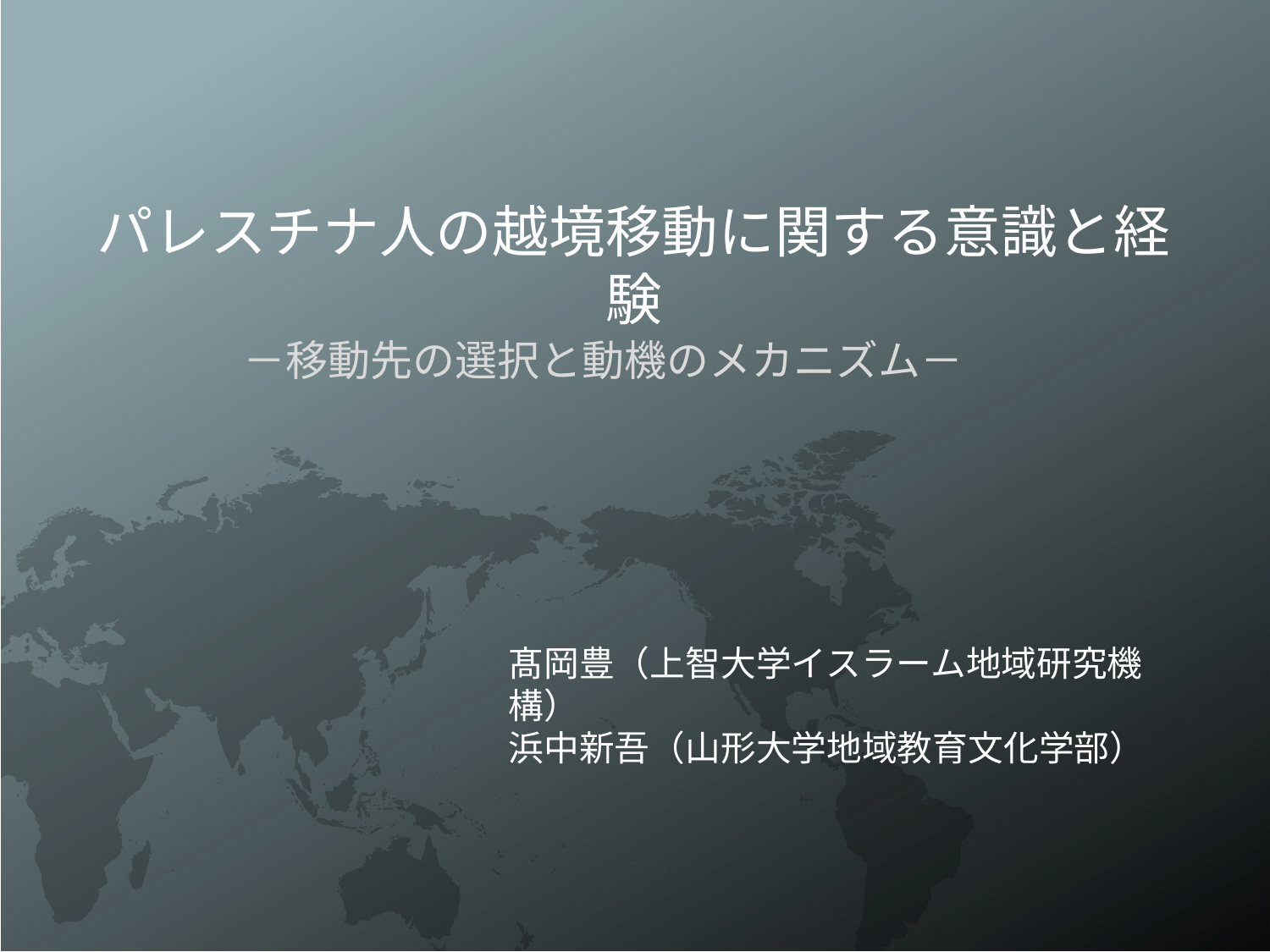

# パレスチナ人の越境移動に関する意識と経験
－移動先の選択と動機のメカニズム－
髙岡豊（上智大学イスラーム地域研究機構）
浜中新吾（山形大学地域教育文化学部）